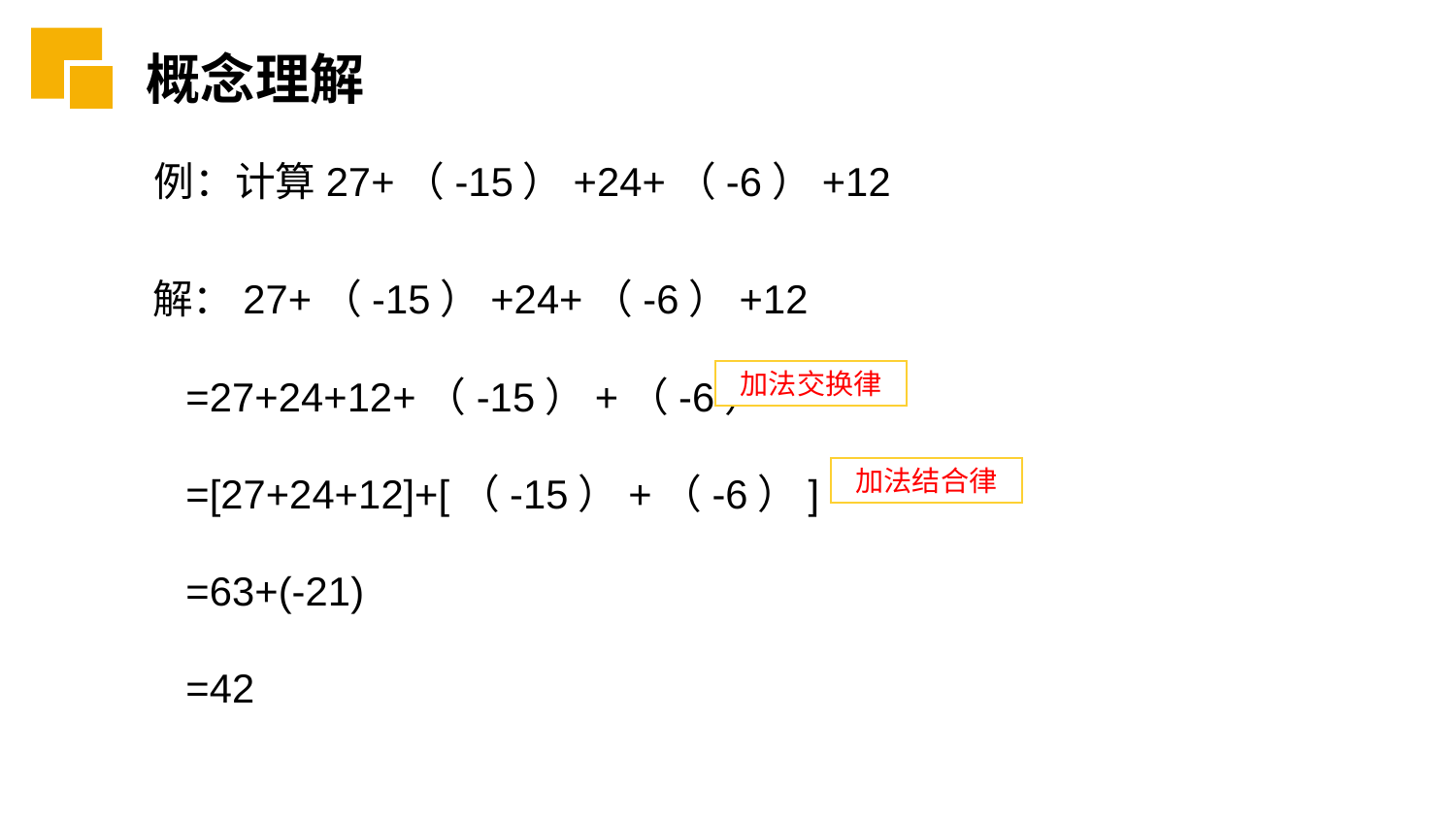

概念理解
例：计算27+（-15）+24+（-6）+12
解：27+（-15）+24+（-6）+12
   =27+24+12+（-15）+（-6）
   =[27+24+12]+[（-15）+（-6）]
   =63+(-21)
   =42
加法交换律
加法结合律